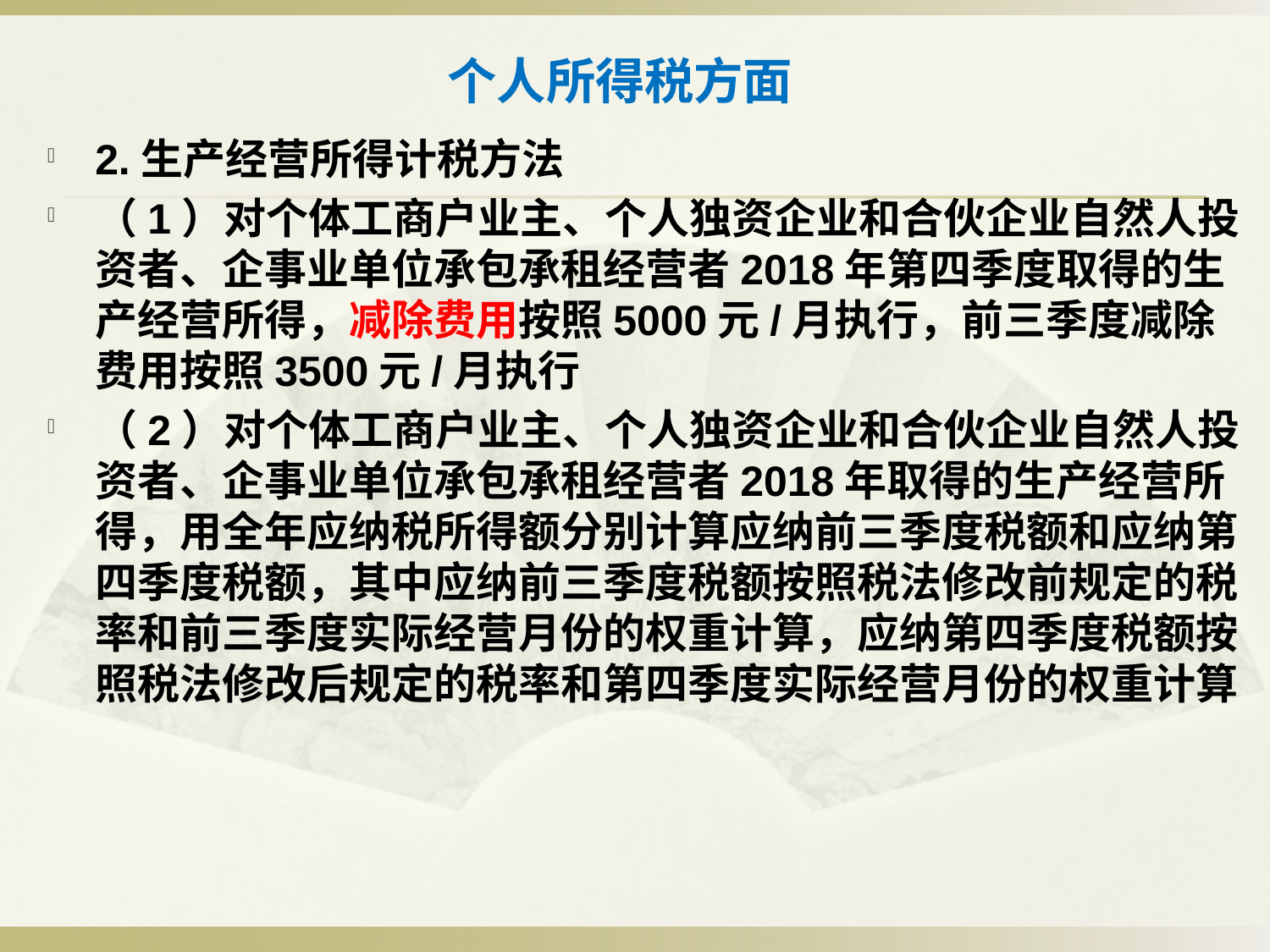

# 个人所得税方面
2.生产经营所得计税方法
（1）对个体工商户业主、个人独资企业和合伙企业自然人投资者、企事业单位承包承租经营者2018年第四季度取得的生产经营所得，减除费用按照5000元/月执行，前三季度减除费用按照3500元/月执行
（2）对个体工商户业主、个人独资企业和合伙企业自然人投资者、企事业单位承包承租经营者2018年取得的生产经营所得，用全年应纳税所得额分别计算应纳前三季度税额和应纳第四季度税额，其中应纳前三季度税额按照税法修改前规定的税率和前三季度实际经营月份的权重计算，应纳第四季度税额按照税法修改后规定的税率和第四季度实际经营月份的权重计算